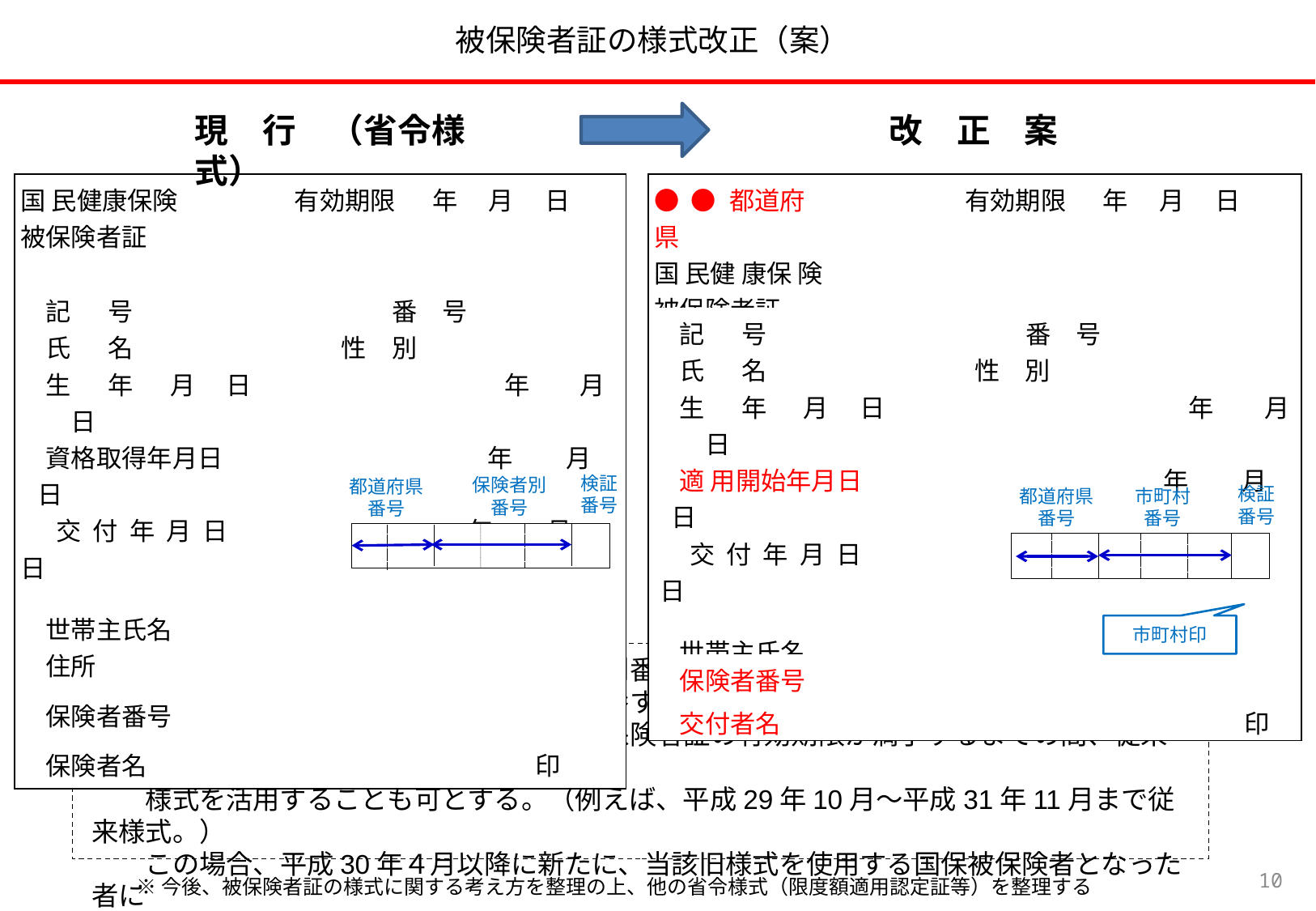

被保険者証の様式改正（案）
現　行　（省令様式）

改　正　案
| ● ● 都道府県 国 民健 康保 険 被保険者証 | 有効期限　 年　 月 　日 |  |  |  |  |  |  |  |
| --- | --- | --- | --- | --- | --- | --- | --- | --- |
| 記　 号　　　　　　　 　　　番　号 　氏　 名　　　　　　 　　性　別 　生 　 年　 月 　日　　　　　　　　　　　　年　　月　　日 　適 用開始年月日　　　　　　　　　　　 年　 月　 日 交 付 年 月 日　　　 　　　　 年　 月 日 　世帯主氏名 　住所 |  |  |  |  |  |  |  |  |
| 保険者番号 |  |  |  |  |  |  |  |  |
| 交付者名　　　　 　　　　　　　　　　　　　印 |  |  |  |  |  |  |  |  |
| 国 民健康保険 被保険者証 | 有効期限　 年　 月 　日 |  |  |  |  |  |  |  |
| --- | --- | --- | --- | --- | --- | --- | --- | --- |
| 記　 号　　　　　　　 　　　番　号 　氏　 名　　　　　　　 　性　別 　生 　 年　 月 　日　　　　　　　　　　年　　月　　日 　資格取得年月日　　　　　　　　 　　年　 月　 日 交 付 年 月 日　　　 　 　 年　 月 日 　世帯主氏名 　住所 |  |  |  |  |  |  |  |  |
| 保険者番号 |  |  |  |  |  |  |  |  |
| 保険者名　　 　　　　　　　　　　　　印 |  |  |  |  |  |  |  |  |
　検証
　番号
　保険者別
　番号
都道府県
　番号
　検証
　番号
　市町村
　番号
都道府県
　番号

市町村印
１．改正後の市町村番号は、従来の保険者別番号どおり、市町村ごとに付番する。
２．記号番号は、従来通り市町村ごとに付番する。
３．円滑な施行の観点から、施行当初は被保険者証の有効期限が満了するまでの間、従来の
　　様式を活用することも可とする。（例えば、平成29年10月～平成31年11月まで従来様式。）
　　この場合、平成30年４月以降に新たに、当該旧様式を使用する国保被保険者となった者に
　  ついても同様の取扱いを可とする。
10
※今後、被保険者証の様式に関する考え方を整理の上、他の省令様式（限度額適用認定証等）を整理する